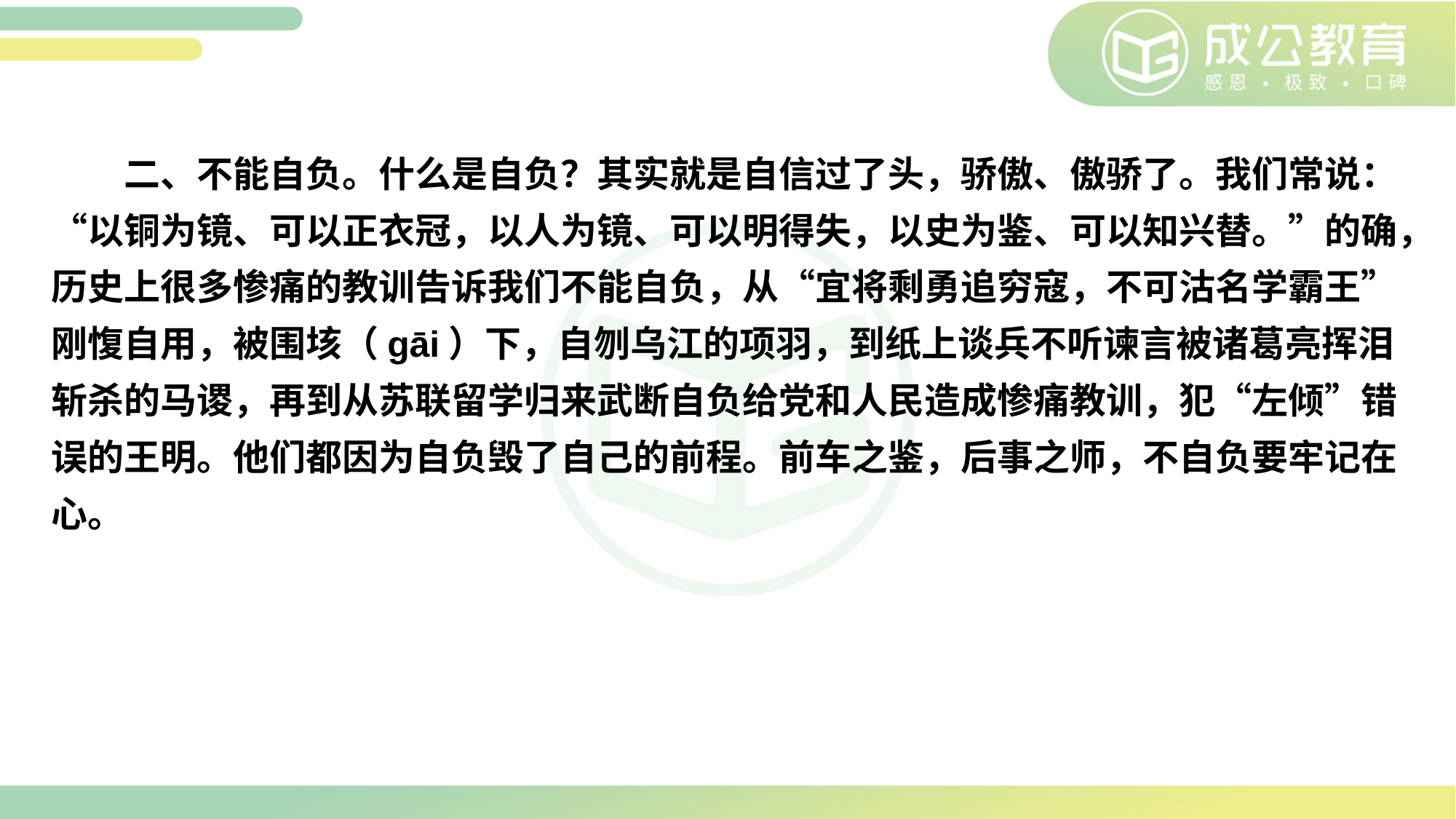

二、不能自负。什么是自负？其实就是自信过了头，骄傲、傲骄了。我们常说：“以铜为镜、可以正衣冠，以人为镜、可以明得失，以史为鉴、可以知兴替。”的确，历史上很多惨痛的教训告诉我们不能自负，从“宜将剩勇追穷寇，不可沽名学霸王”刚愎自用，被围垓（gāi）下，自刎乌江的项羽，到纸上谈兵不听谏言被诸葛亮挥泪斩杀的马谡，再到从苏联留学归来武断自负给党和人民造成惨痛教训，犯“左倾”错误的王明。他们都因为自负毁了自己的前程。前车之鉴，后事之师，不自负要牢记在心。